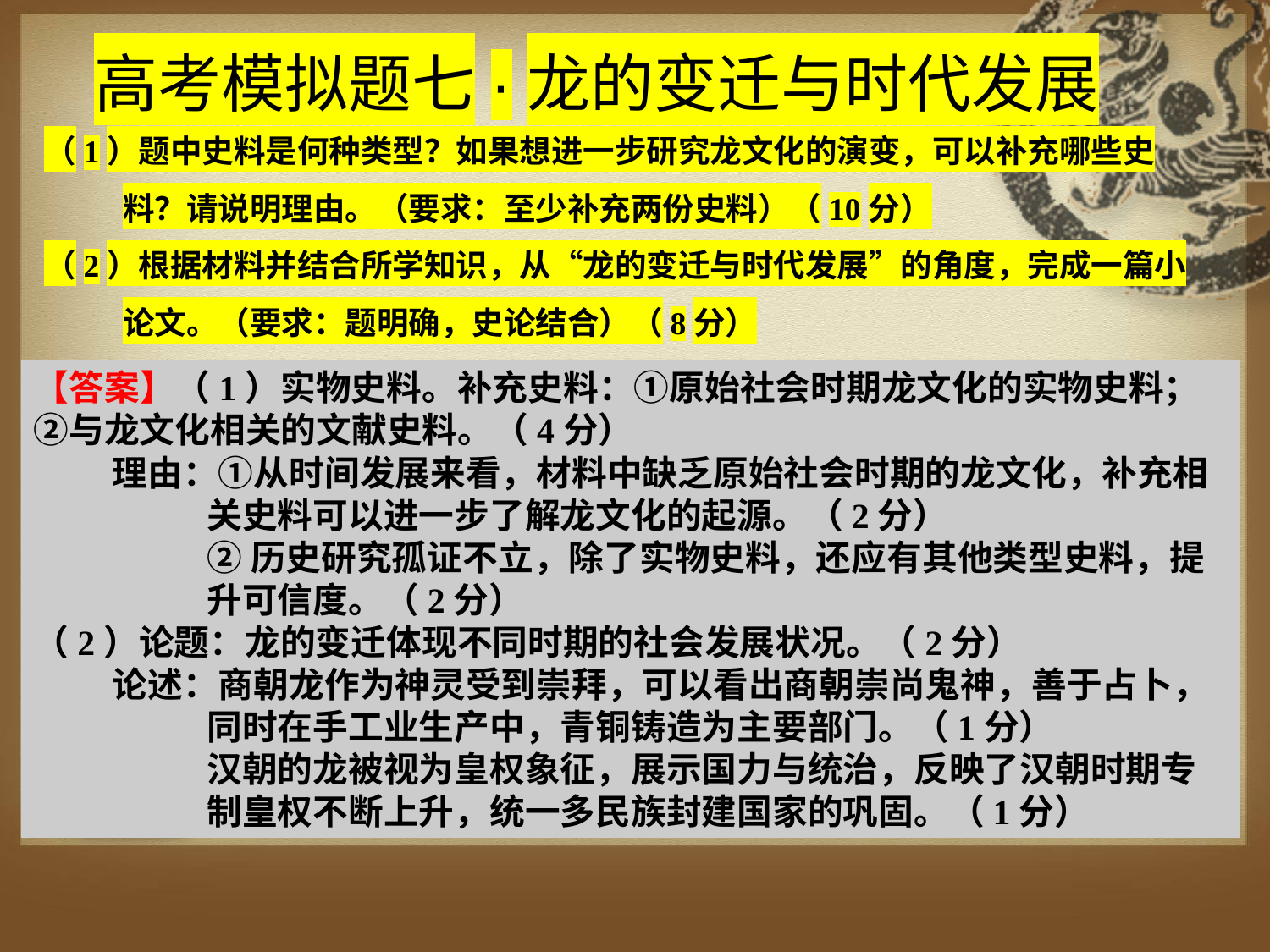

高考模拟题七·龙的变迁与时代发展
（1）题中史料是何种类型？如果想进一步研究龙文化的演变，可以补充哪些史料？请说明理由。（要求：至少补充两份史料）（10分）
（2）根据材料并结合所学知识，从“龙的变迁与时代发展”的角度，完成一篇小论文。（要求：题明确，史论结合）（8分）
【答案】（1）实物史料。补充史料：①原始社会时期龙文化的实物史料；②与龙文化相关的文献史料。（4分）
理由：①从时间发展来看，材料中缺乏原始社会时期的龙文化，补充相关史料可以进一步了解龙文化的起源。（2分）
②历史研究孤证不立，除了实物史料，还应有其他类型史料，提升可信度。（2分）
（2）论题：龙的变迁体现不同时期的社会发展状况。（2分）
论述：商朝龙作为神灵受到崇拜，可以看出商朝崇尚鬼神，善于占卜，同时在手工业生产中，青铜铸造为主要部门。（1分）
汉朝的龙被视为皇权象征，展示国力与统治，反映了汉朝时期专制皇权不断上升，统一多民族封建国家的巩固。（1分）